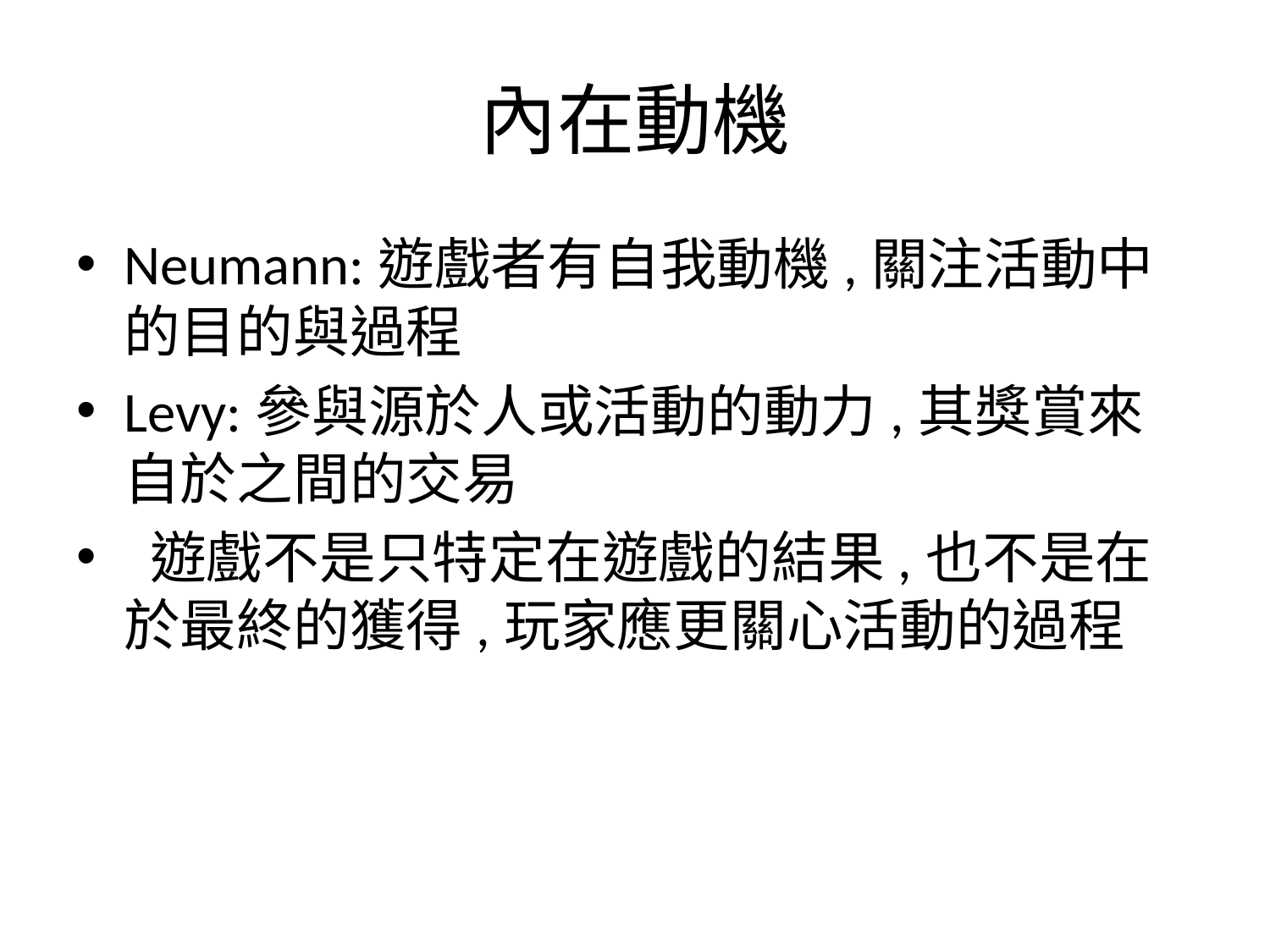

# 內在動機
Neumann:遊戲者有自我動機,關注活動中的目的與過程
Levy:參與源於人或活動的動力,其獎賞來自於之間的交易
 遊戲不是只特定在遊戲的結果,也不是在於最終的獲得,玩家應更關心活動的過程